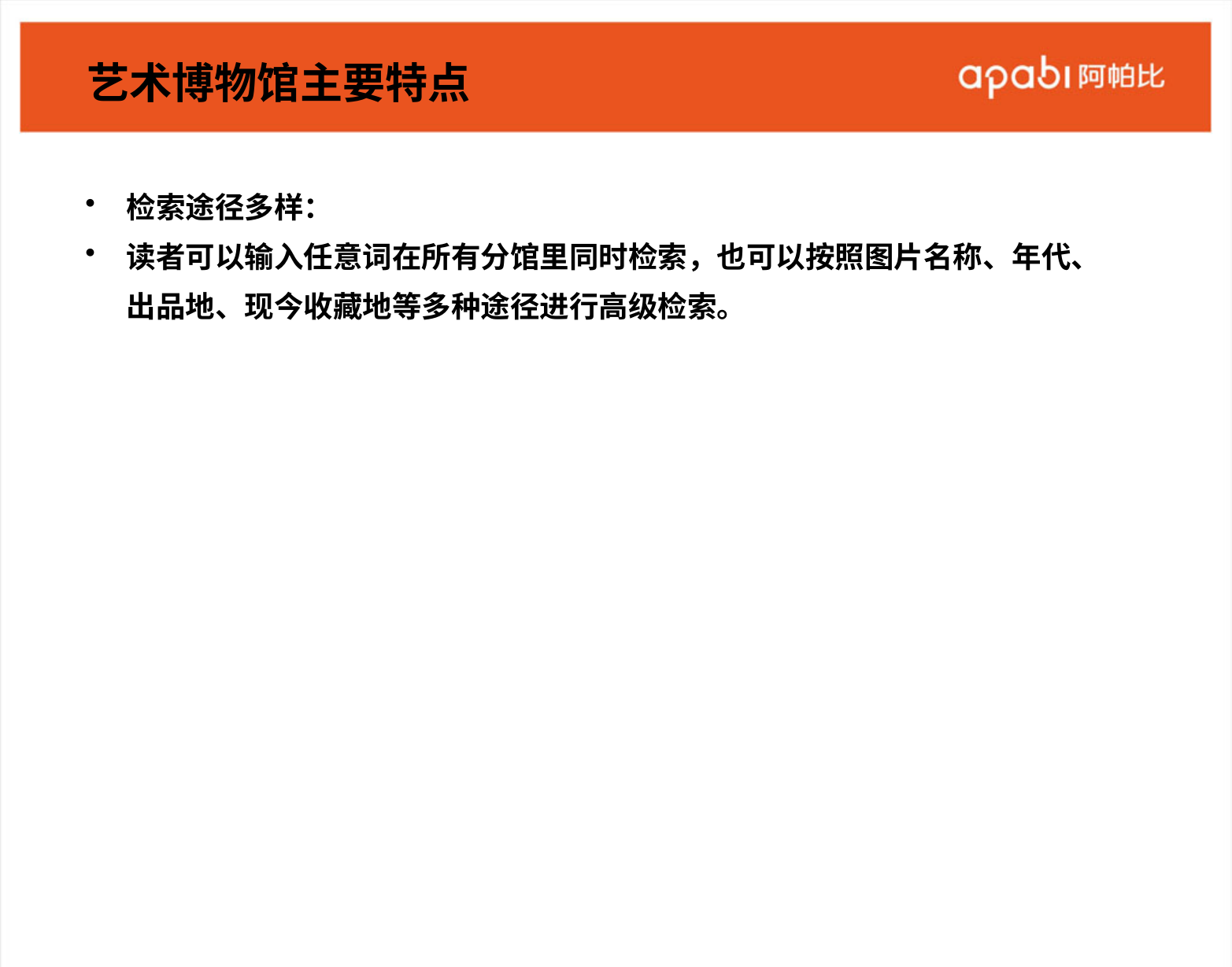

# 艺术博物馆主要特点
检索途径多样：
读者可以输入任意词在所有分馆里同时检索，也可以按照图片名称、年代、出品地、现今收藏地等多种途径进行高级检索。